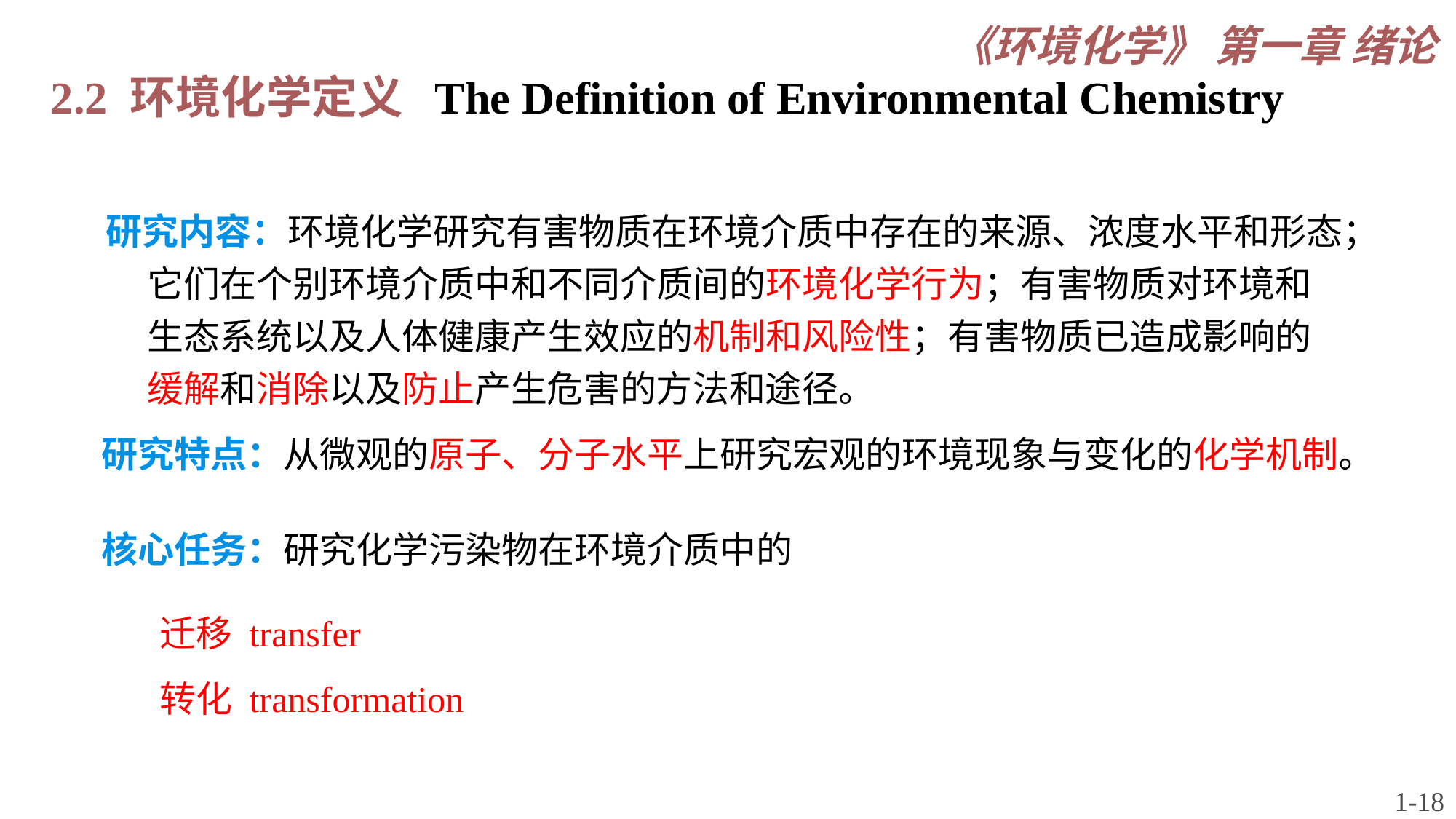

2.2 环境化学定义  The Definition of Environmental Chemistry
《环境化学》 第一章 绪论
研究内容：环境化学研究有害物质在环境介质中存在的来源、浓度水平和形态；它们在个别环境介质中和不同介质间的环境化学行为；有害物质对环境和生态系统以及人体健康产生效应的机制和风险性；有害物质已造成影响的缓解和消除以及防止产生危害的方法和途径。

研究特点：从微观的原子、分子水平上研究宏观的环境现象与变化的化学机制。
核心任务：研究化学污染物在环境介质中的
      迁移 transfer
      转化 transformation
1-18